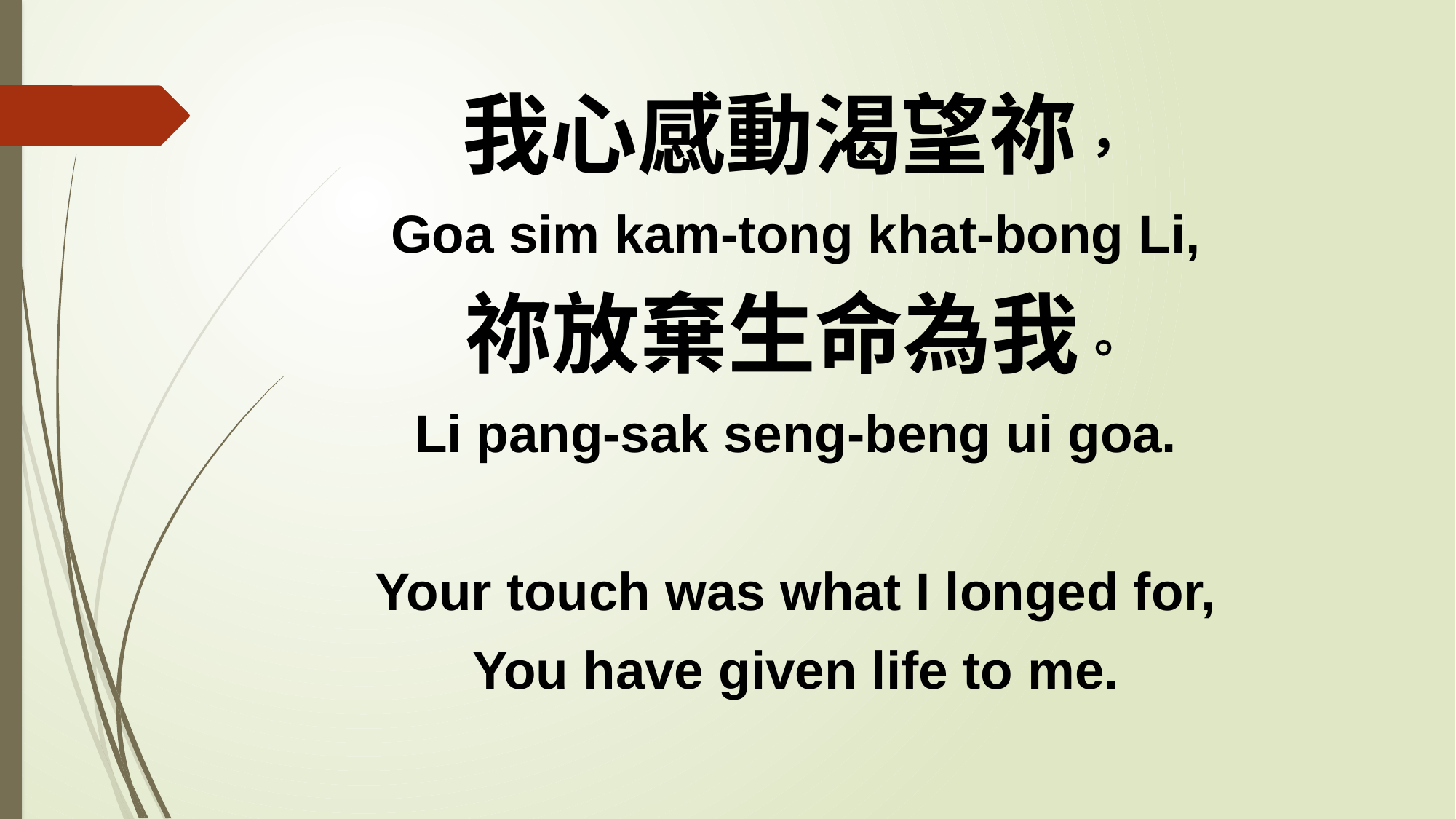

我心感動渴望祢，
Goa sim kam-tong khat-bong Li,
祢放棄生命為我。
Li pang-sak seng-beng ui goa.

Your touch was what I longed for,
You have given life to me.